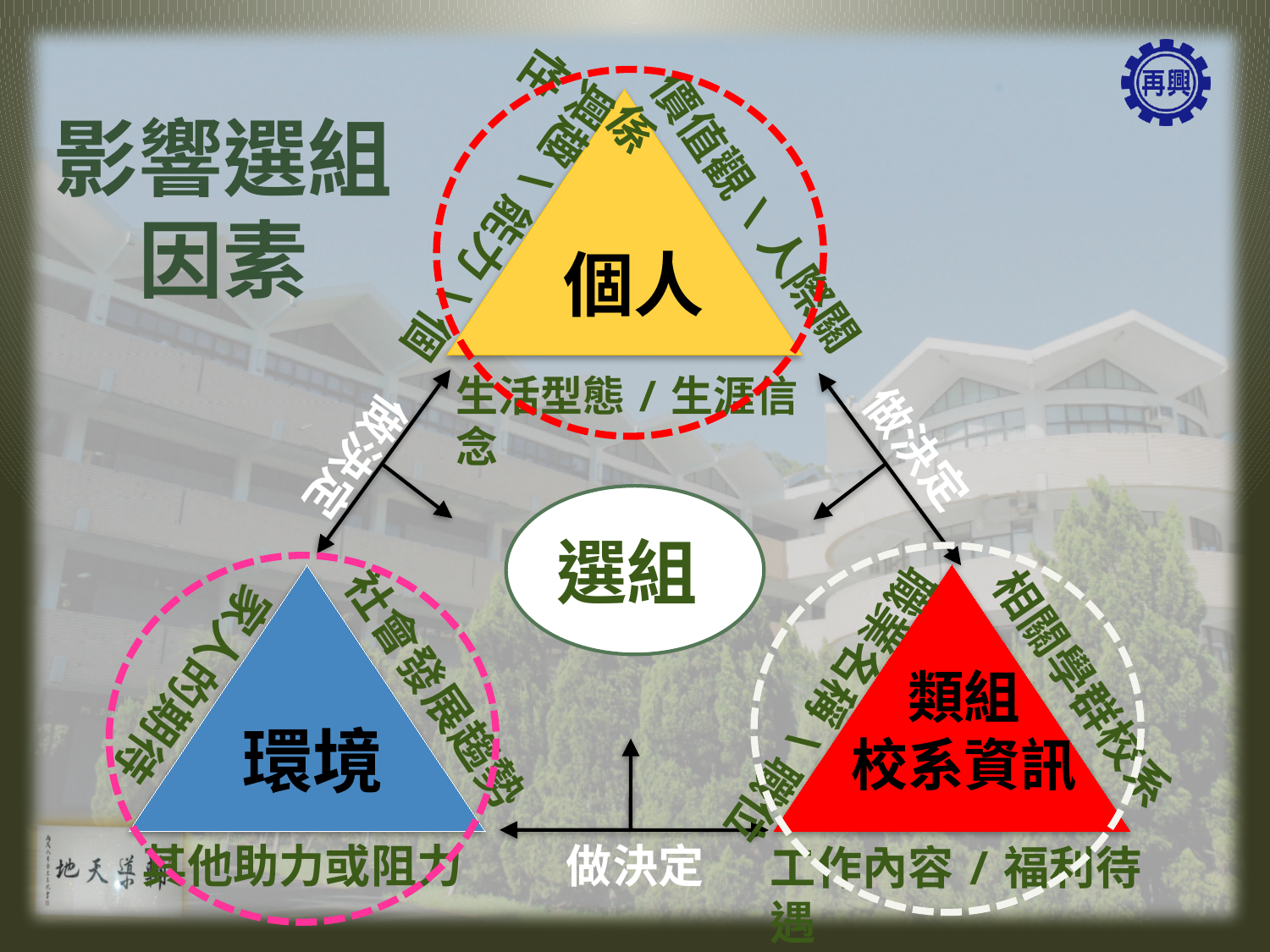

價值觀\人際關係
興趣\能力\個性

個人
生活型態/生涯信念

影響選組因素
做決定
做決定
選組
職業名稱\職位
相關學群校系

類組
校系資訊
工作內容/福利待遇
社會發展趨勢
家人的期待

環境
其他助力或阻力

做決定